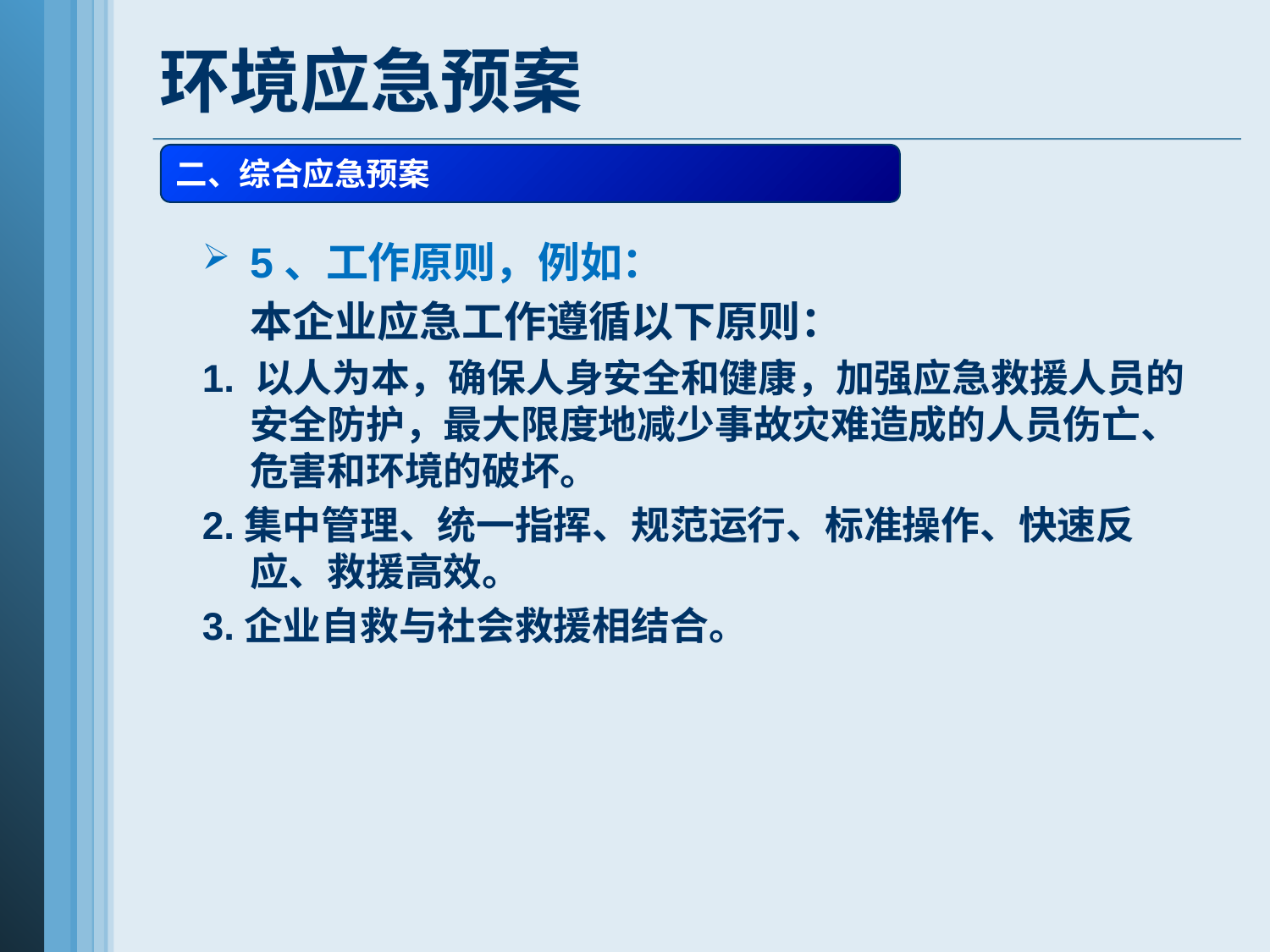

# 环境应急预案
二、综合应急预案
5、工作原则，例如：
    本企业应急工作遵循以下原则：
1. 以人为本，确保人身安全和健康，加强应急救援人员的安全防护，最大限度地减少事故灾难造成的人员伤亡、危害和环境的破坏。
2.集中管理、统一指挥、规范运行、标准操作、快速反应、救援高效。
3.企业自救与社会救援相结合。